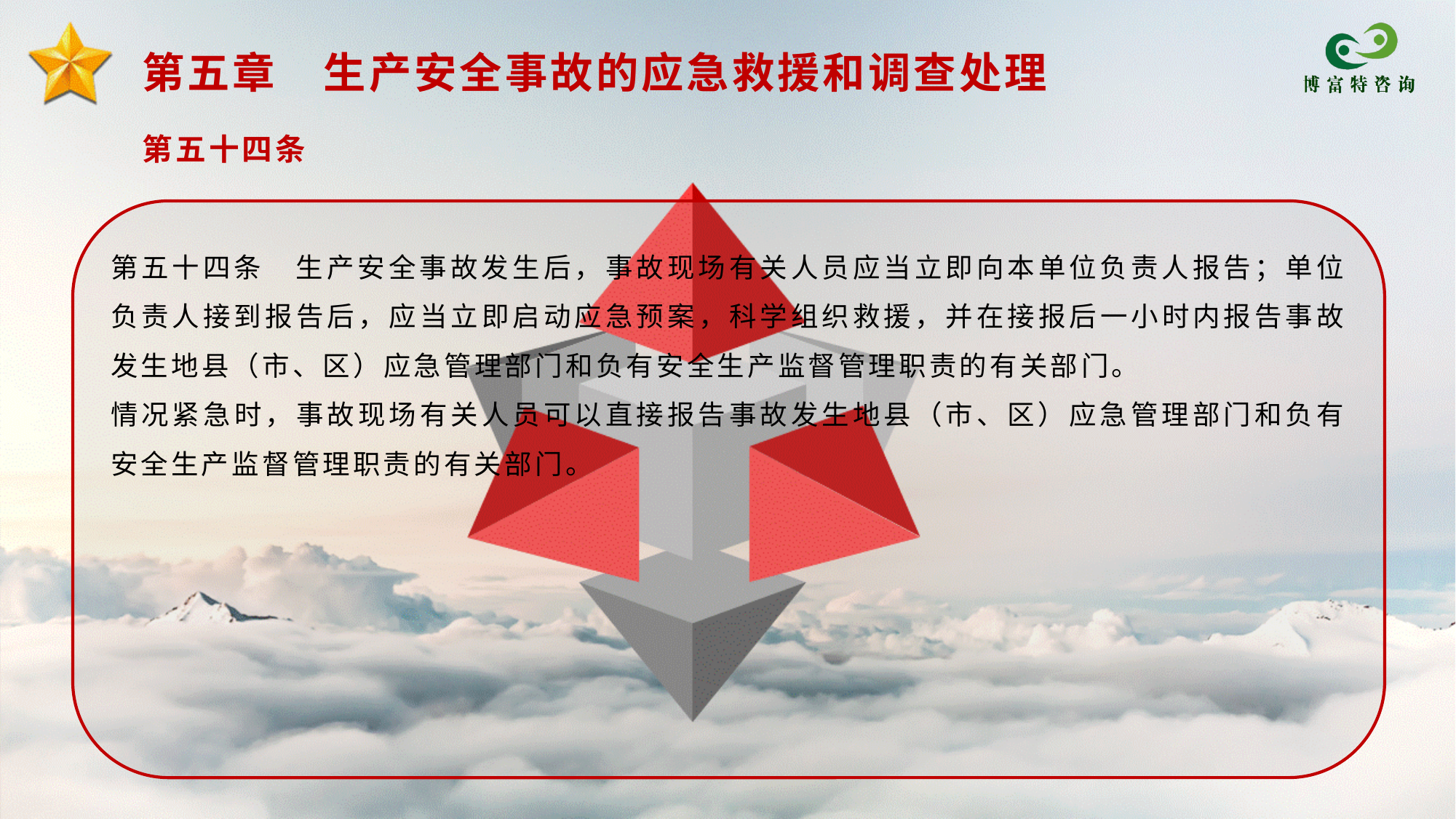

第五章　生产安全事故的应急救援和调查处理
第五十四条
第五十四条　生产安全事故发生后，事故现场有关人员应当立即向本单位负责人报告；单位负责人接到报告后，应当立即启动应急预案，科学组织救援，并在接报后一小时内报告事故发生地县（市、区）应急管理部门和负有安全生产监督管理职责的有关部门。
情况紧急时，事故现场有关人员可以直接报告事故发生地县（市、区）应急管理部门和负有安全生产监督管理职责的有关部门。